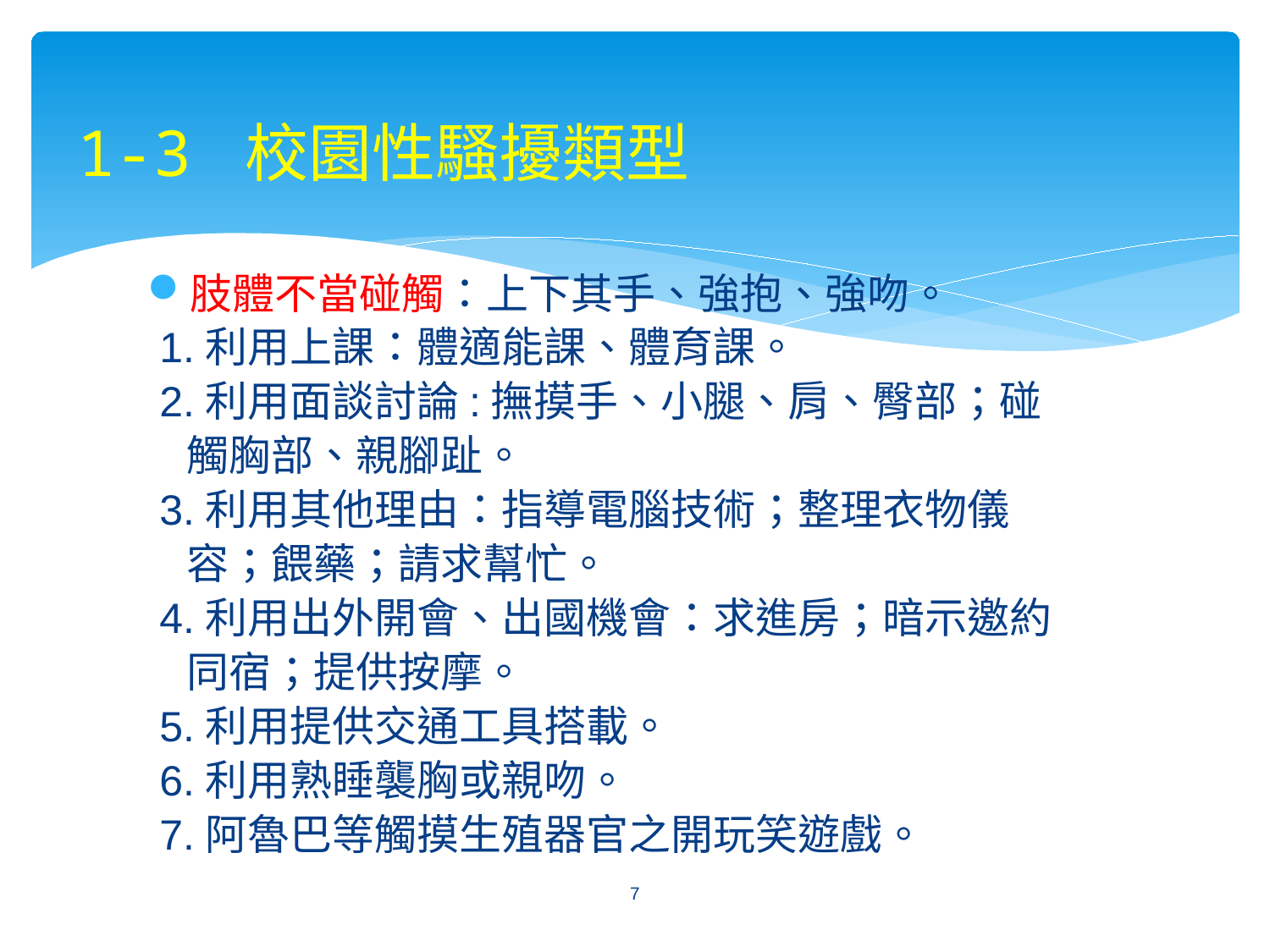

# 1-3 校園性騷擾類型
肢體不當碰觸：上下其手、強抱、強吻。
 1.利用上課：體適能課、體育課。
 2.利用面談討論:撫摸手、小腿、肩、臀部；碰
   觸胸部、親腳趾。
 3.利用其他理由：指導電腦技術；整理衣物儀
   容；餵藥；請求幫忙。
 4.利用出外開會、出國機會：求進房；暗示邀約
   同宿；提供按摩。
 5.利用提供交通工具搭載。
 6.利用熟睡襲胸或親吻。
 7.阿魯巴等觸摸生殖器官之開玩笑遊戲。

7